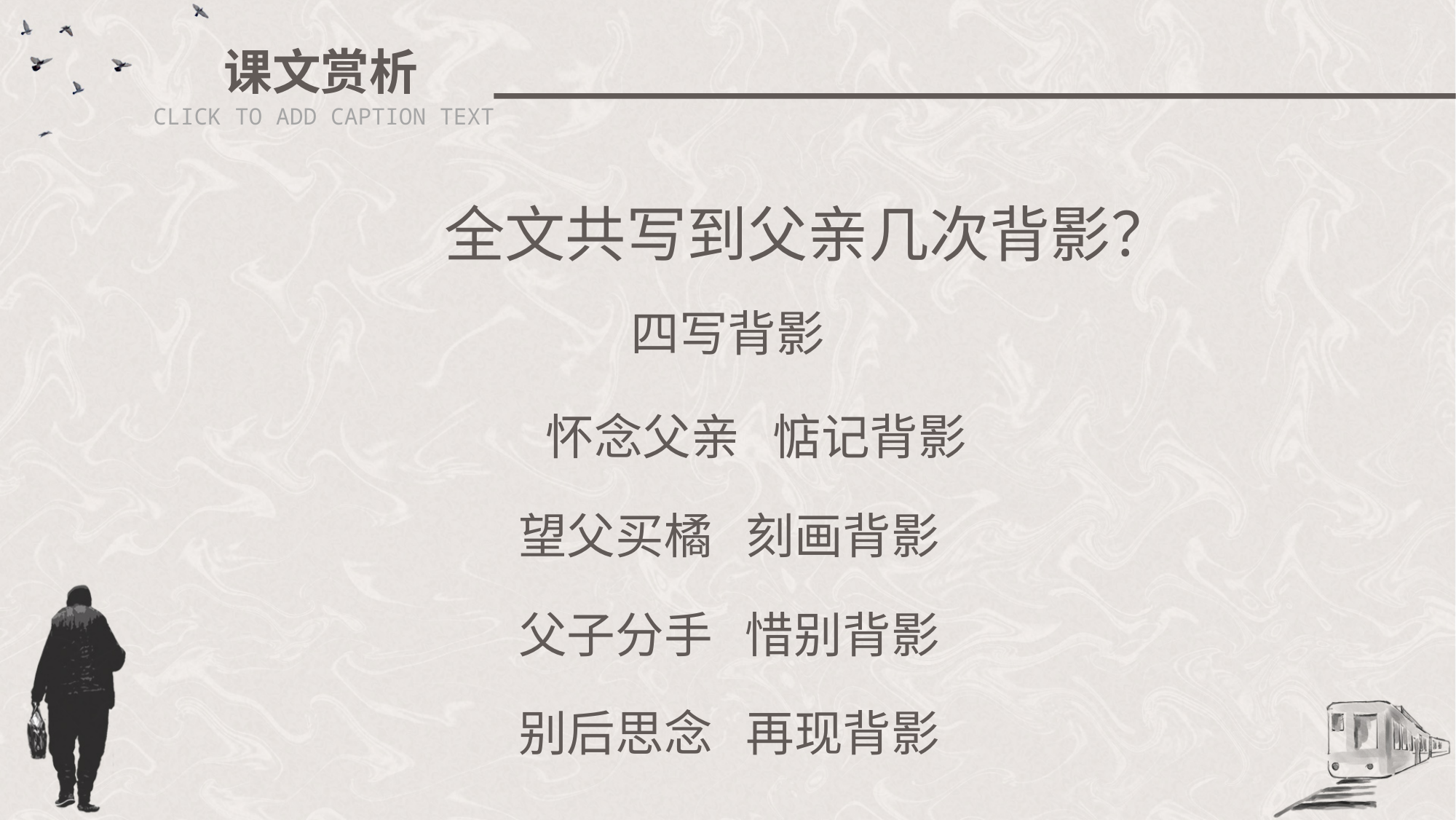

课文赏析

CLICK TO ADD CAPTION TEXT
全文共写到父亲几次背影？
四写背影
怀念父亲   惦记背影

    望父买橘   刻画背影

    父子分手   惜别背影

    别后思念   再现背影